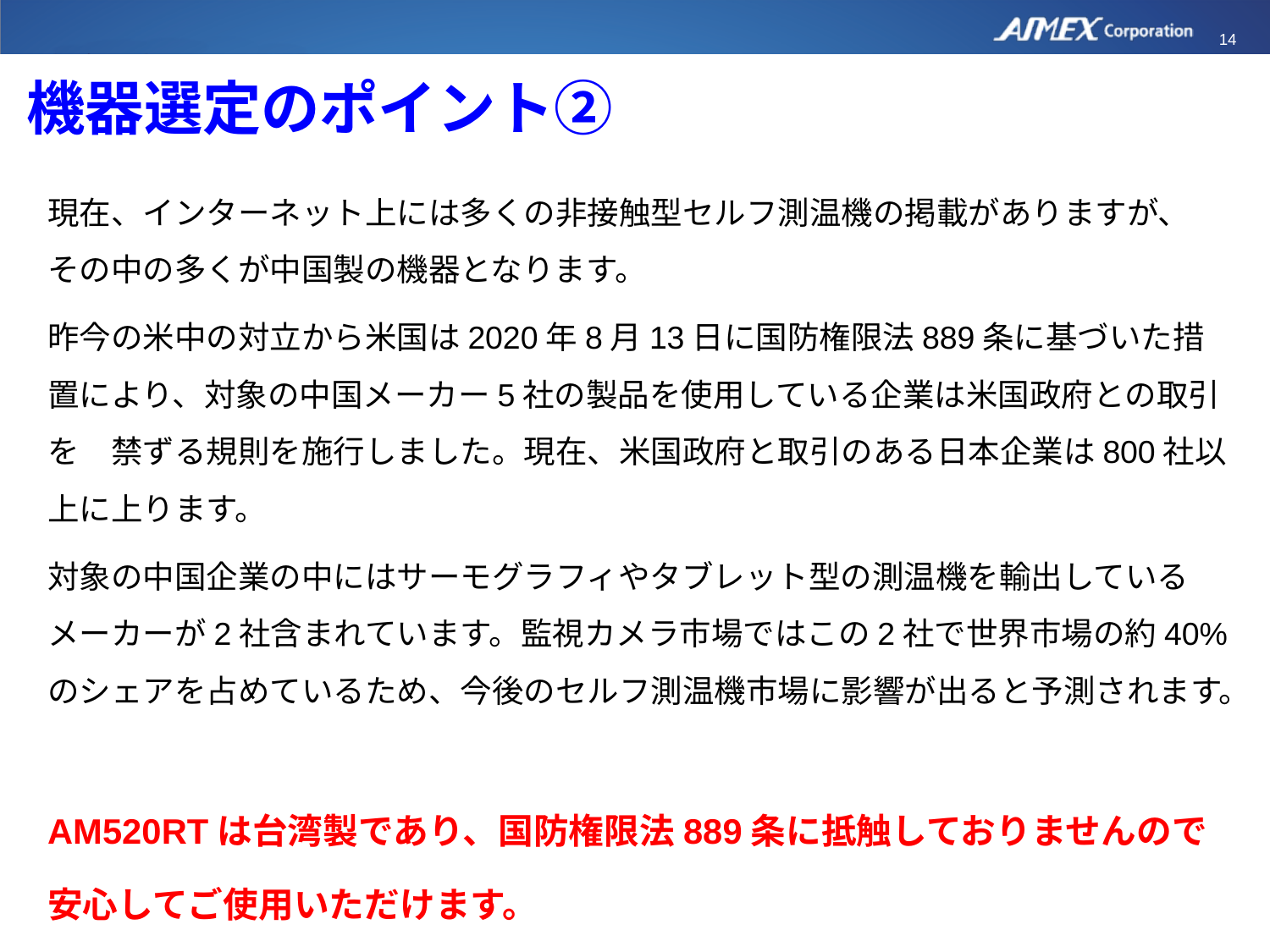

機器選定のポイント②
現在、インターネット上には多くの非接触型セルフ測温機の掲載がありますが、　その中の多くが中国製の機器となります。
昨今の米中の対立から米国は2020年8月13日に国防権限法889条に基づいた措置により、対象の中国メーカー5社の製品を使用している企業は米国政府との取引を　禁ずる規則を施行しました。現在、米国政府と取引のある日本企業は800社以上に上ります。
対象の中国企業の中にはサーモグラフィやタブレット型の測温機を輸出しているメーカーが2社含まれています。監視カメラ市場ではこの2社で世界市場の約40%のシェアを占めているため、今後のセルフ測温機市場に影響が出ると予測されます。

AM520RTは台湾製であり、国防権限法889条に抵触しておりませんので
安心してご使用いただけます。